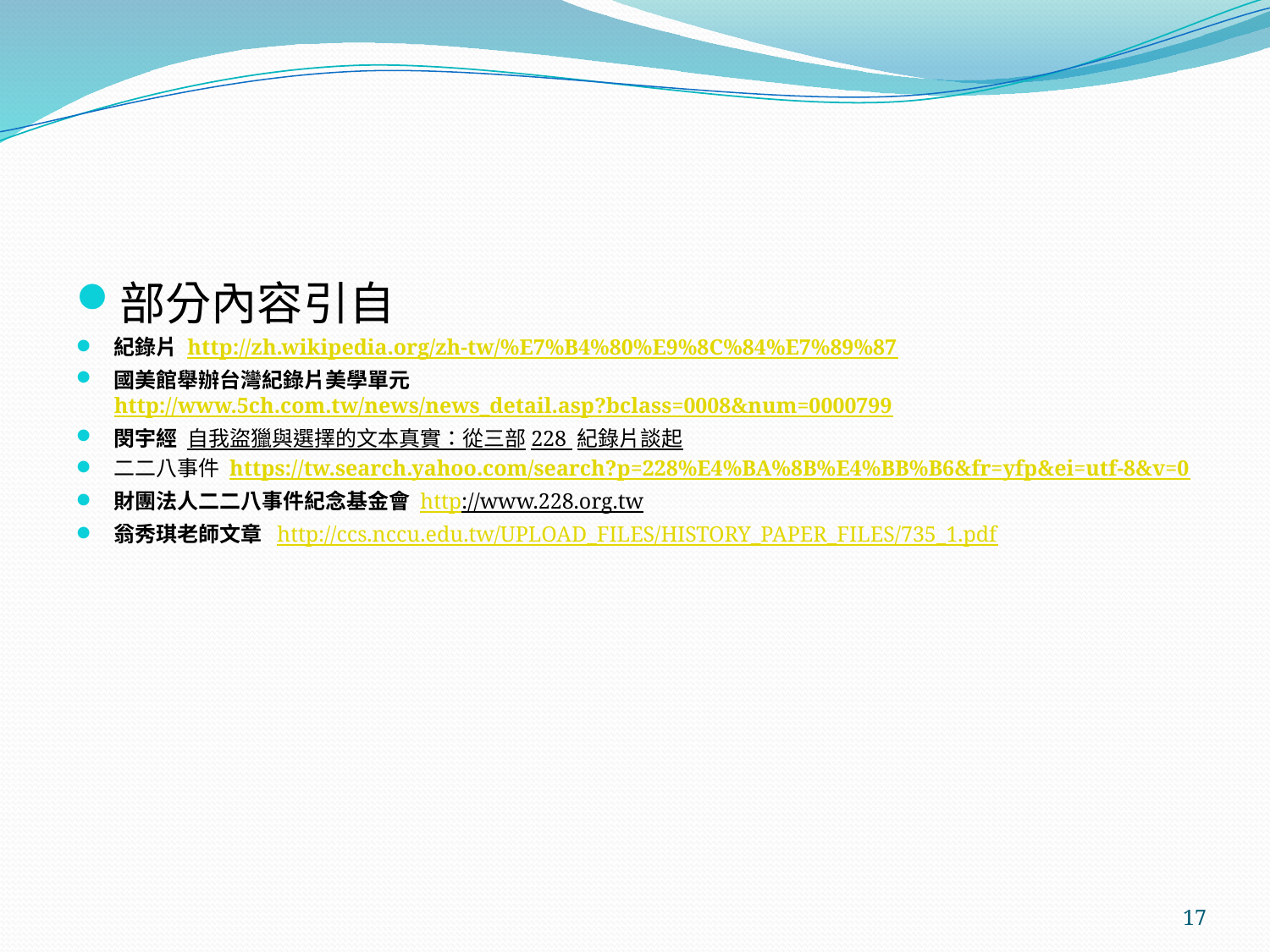

#
部分內容引自
紀錄片 http://zh.wikipedia.org/zh-tw/%E7%B4%80%E9%8C%84%E7%89%87
國美館舉辦台灣紀錄片美學單元   http://www.5ch.com.tw/news/news_detail.asp?bclass=0008&num=0000799
閔宇經  自我盜獵與選擇的文本真實：從三部228 紀錄片談起
二二八事件 https://tw.search.yahoo.com/search?p=228%E4%BA%8B%E4%BB%B6&fr=yfp&ei=utf-8&v=0
財團法人二二八事件紀念基金會 http://www.228.org.tw
翁秀琪老師文章  http://ccs.nccu.edu.tw/UPLOAD_FILES/HISTORY_PAPER_FILES/735_1.pdf

17